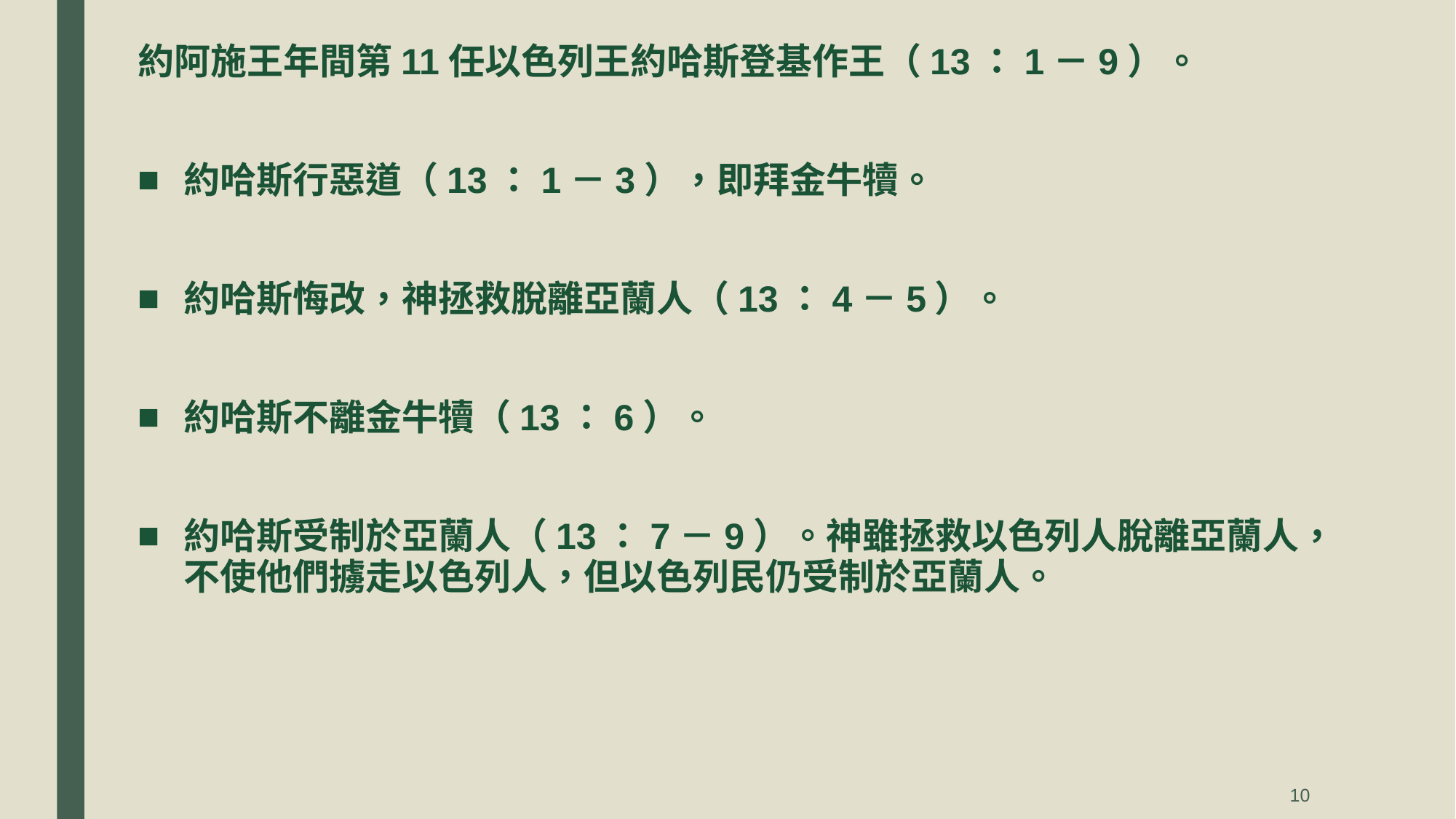

約阿施王年間第11任以色列王約哈斯登基作王（13：1－9）。

約哈斯行惡道（13：1－3），即拜金牛犢。

約哈斯悔改，神拯救脫離亞蘭人（13：4－5）。

約哈斯不離金牛犢（13：6）。

約哈斯受制於亞蘭人（13：7－9）。神雖拯救以色列人脫離亞蘭人，不使他們擄走以色列人，但以色列民仍受制於亞蘭人。
10